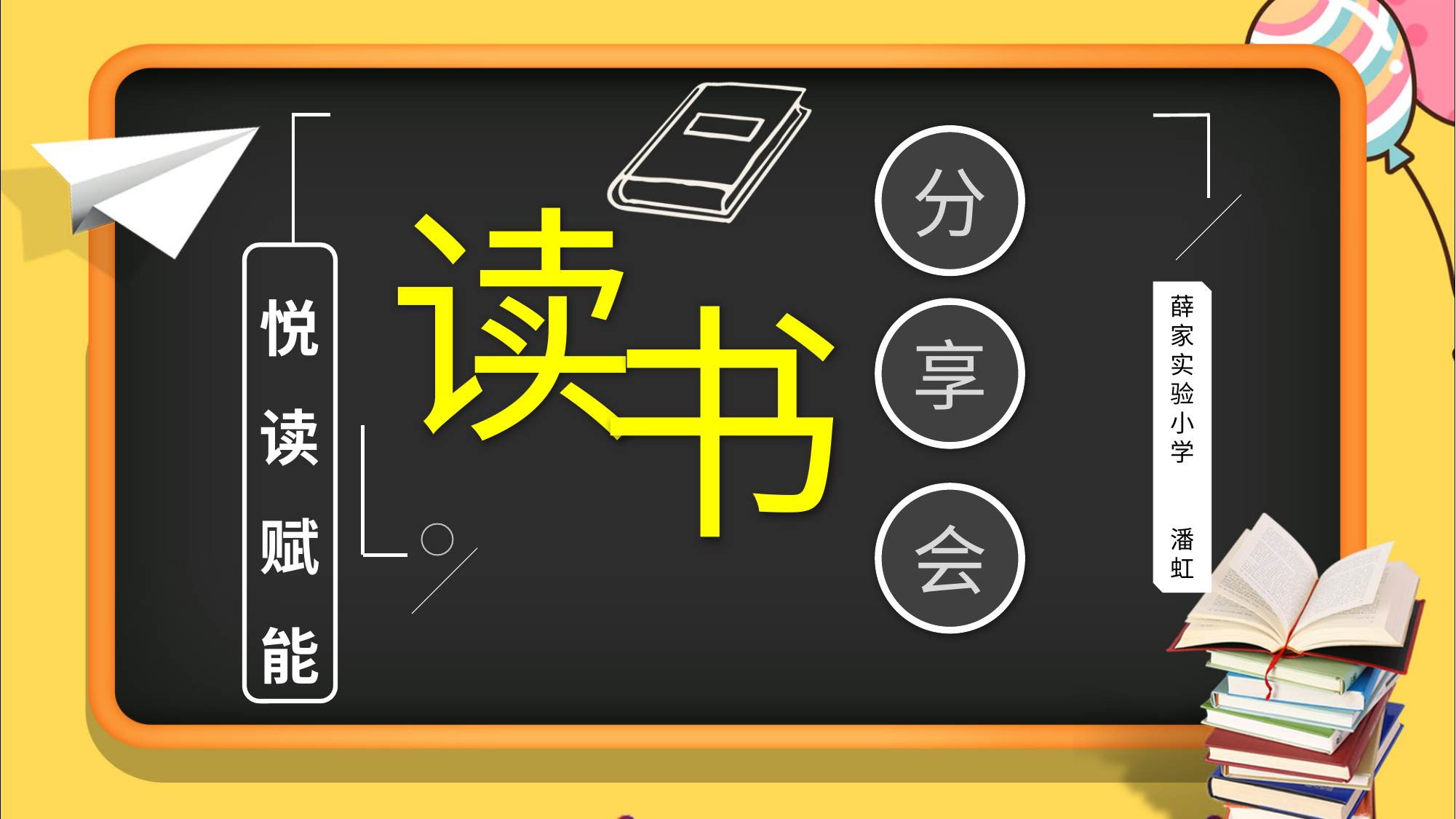

分
读
悦
读
赋
能
书
薛家实验小学
  潘虹
享
会